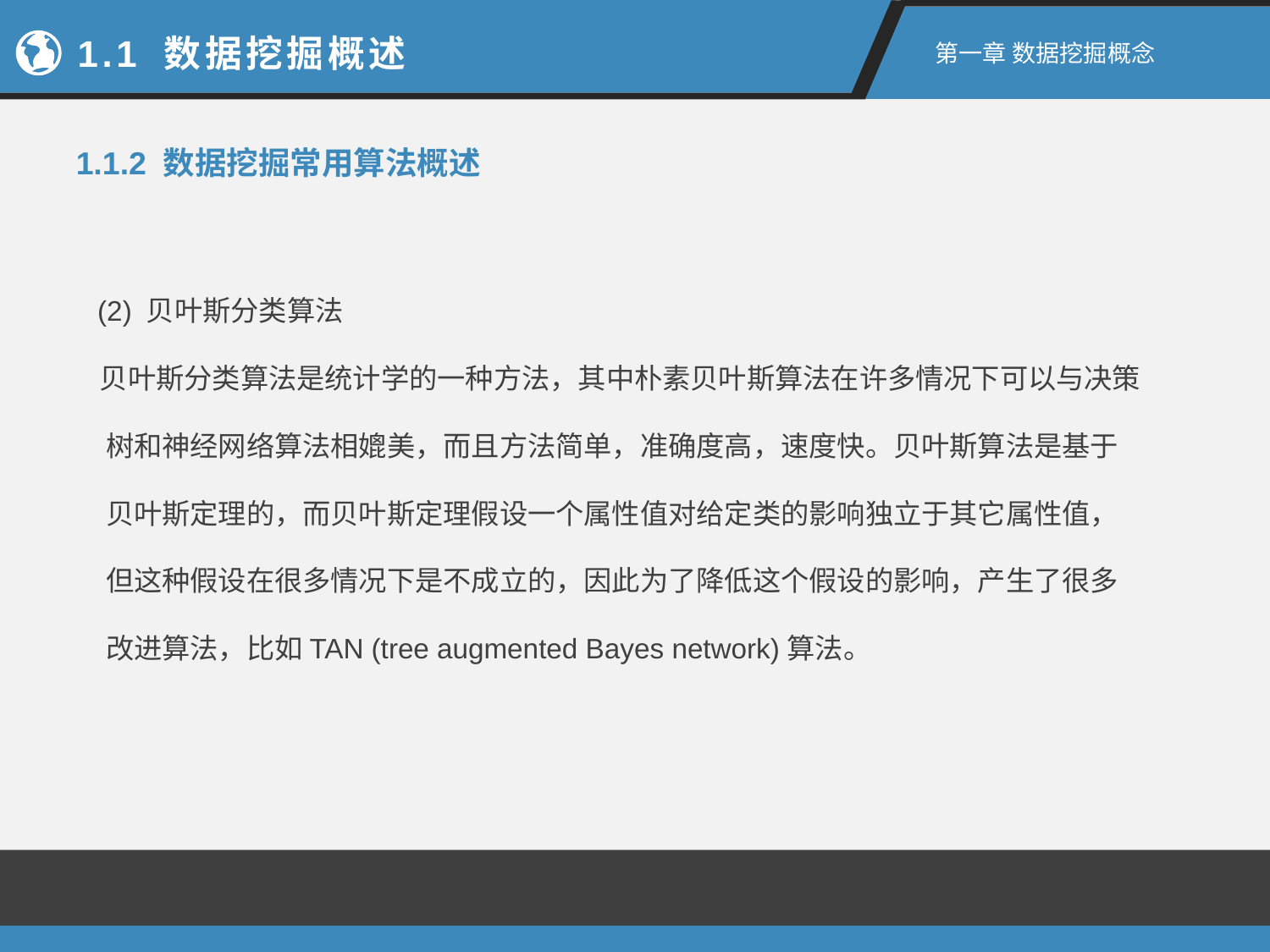

1.1 数据挖掘概述

第一章 数据挖掘概念
1.1.2 数据挖掘常用算法概述
   (2) 贝叶斯分类算法
   贝叶斯分类算法是统计学的一种方法，其中朴素贝叶斯算法在许多情况下可以与决策树和神经网络算法相媲美，而且方法简单，准确度高，速度快。贝叶斯算法是基于贝叶斯定理的，而贝叶斯定理假设一个属性值对给定类的影响独立于其它属性值，但这种假设在很多情况下是不成立的，因此为了降低这个假设的影响，产生了很多改进算法，比如TAN (tree augmented Bayes network)算法。